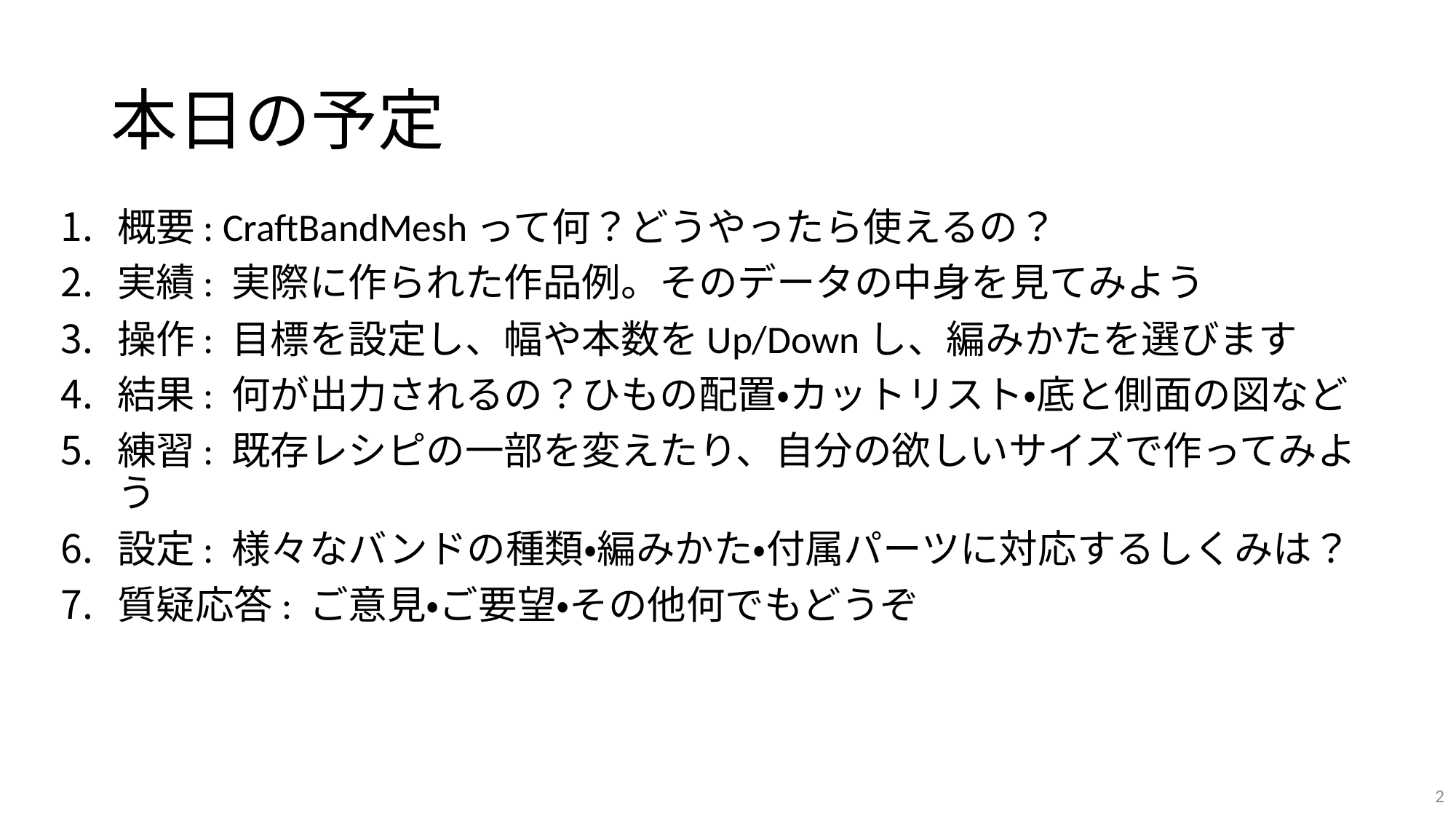

# 本日の予定
概要: CraftBandMeshって何？どうやったら使えるの？
実績: 実際に作られた作品例。そのデータの中身を見てみよう
操作: 目標を設定し、幅や本数をUp/Downし、編みかたを選びます
結果: 何が出力されるの？ひもの配置・カットリスト・底と側面の図など
練習: 既存レシピの一部を変えたり、自分の欲しいサイズで作ってみよう
設定: 様々なバンドの種類・編みかた・付属パーツに対応するしくみは？
質疑応答: ご意見・ご要望・その他何でもどうぞ
2